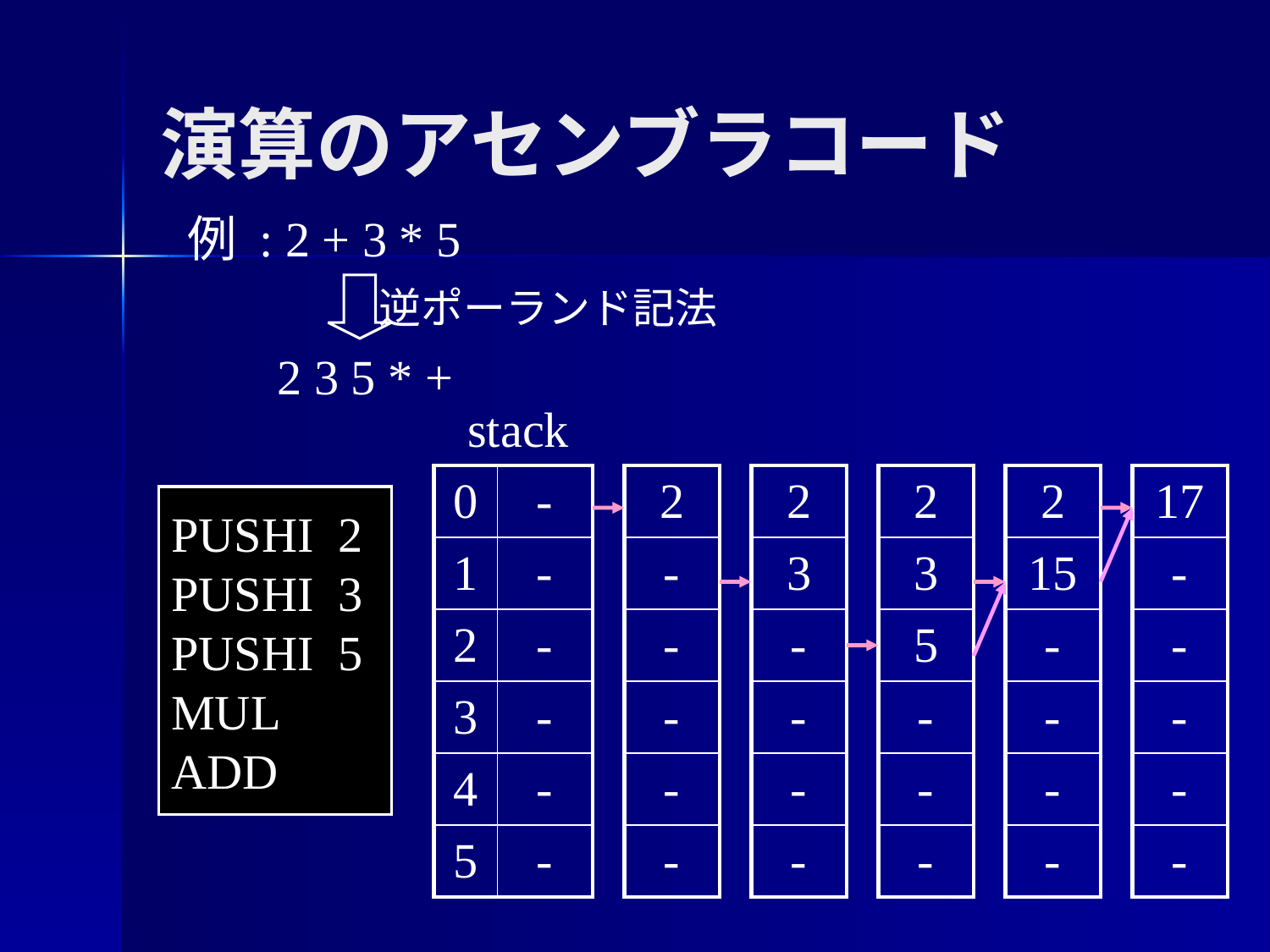

演算のアセンブラコード
例 : 2 + 3 * 5

逆ポーランド記法
2 3 5 * +
stack
| 0 | - |
| --- | --- |
| 1 | - |
| 2 | - |
| 3 | - |
| 4 | - |
| 5 | - |
| 2 |
| --- |
| - |
| - |
| - |
| - |
| - |
| 2 |
| --- |
| 3 |
| - |
| - |
| - |
| - |
| 2 |
| --- |
| 3 |
| 5 |
| - |
| - |
| - |
| 2 |
| --- |
| 15 |
| - |
| - |
| - |
| - |
| 17 |
| --- |
| - |
| - |
| - |
| - |
| - |
PUSHI  2
PUSHI  3
PUSHI  5
MUL
ADD